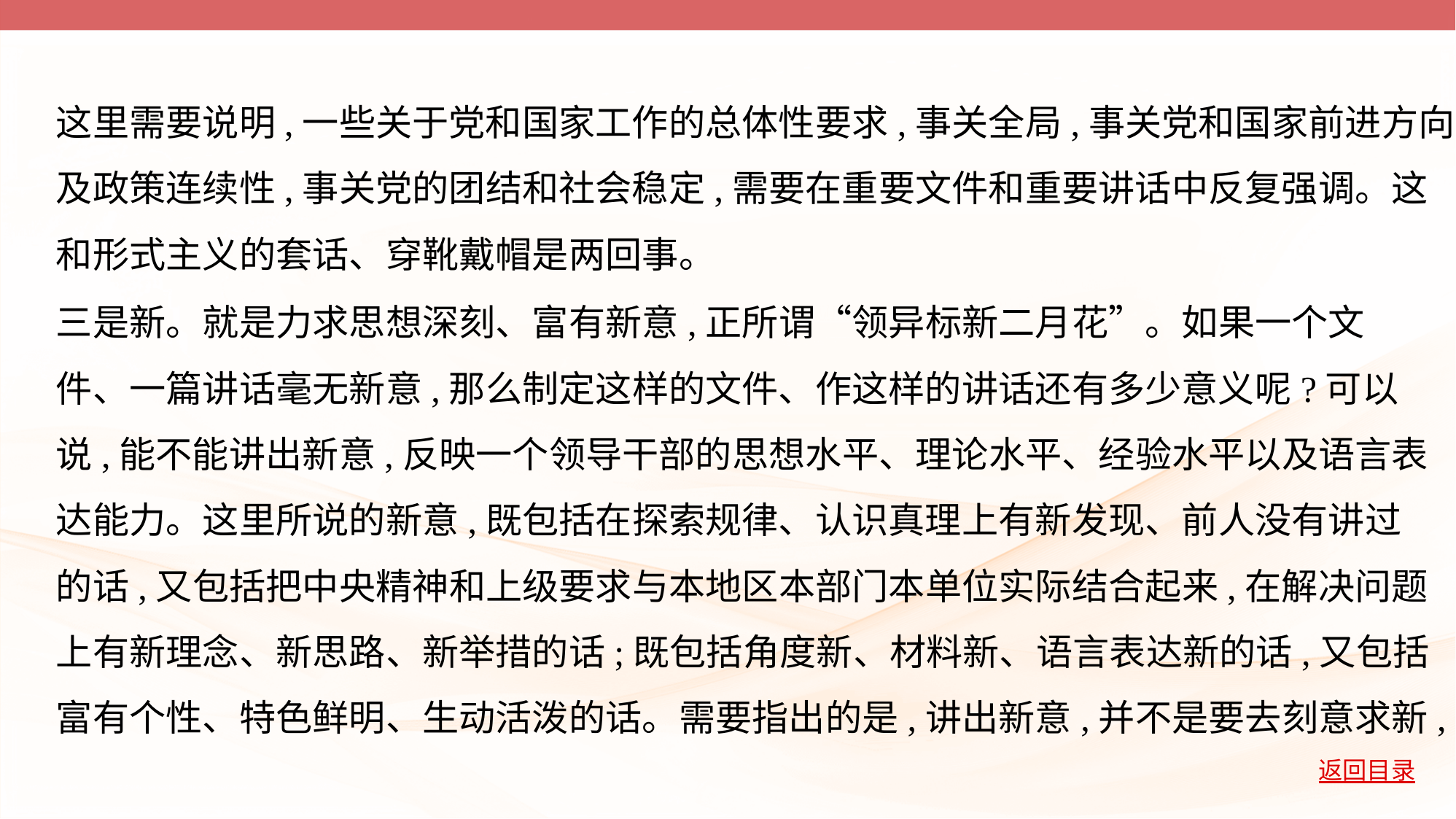

这里需要说明,一些关于党和国家工作的总体性要求,事关全局,事关党和国家前进方向
及政策连续性,事关党的团结和社会稳定,需要在重要文件和重要讲话中反复强调。这
和形式主义的套话、穿靴戴帽是两回事。
三是新。就是力求思想深刻、富有新意,正所谓“领异标新二月花”。如果一个文
件、一篇讲话毫无新意,那么制定这样的文件、作这样的讲话还有多少意义呢?可以
说,能不能讲出新意,反映一个领导干部的思想水平、理论水平、经验水平以及语言表
达能力。这里所说的新意,既包括在探索规律、认识真理上有新发现、前人没有讲过
的话,又包括把中央精神和上级要求与本地区本部门本单位实际结合起来,在解决问题
上有新理念、新思路、新举措的话;既包括角度新、材料新、语言表达新的话,又包括
富有个性、特色鲜明、生动活泼的话。需要指出的是,讲出新意,并不是要去刻意求新,